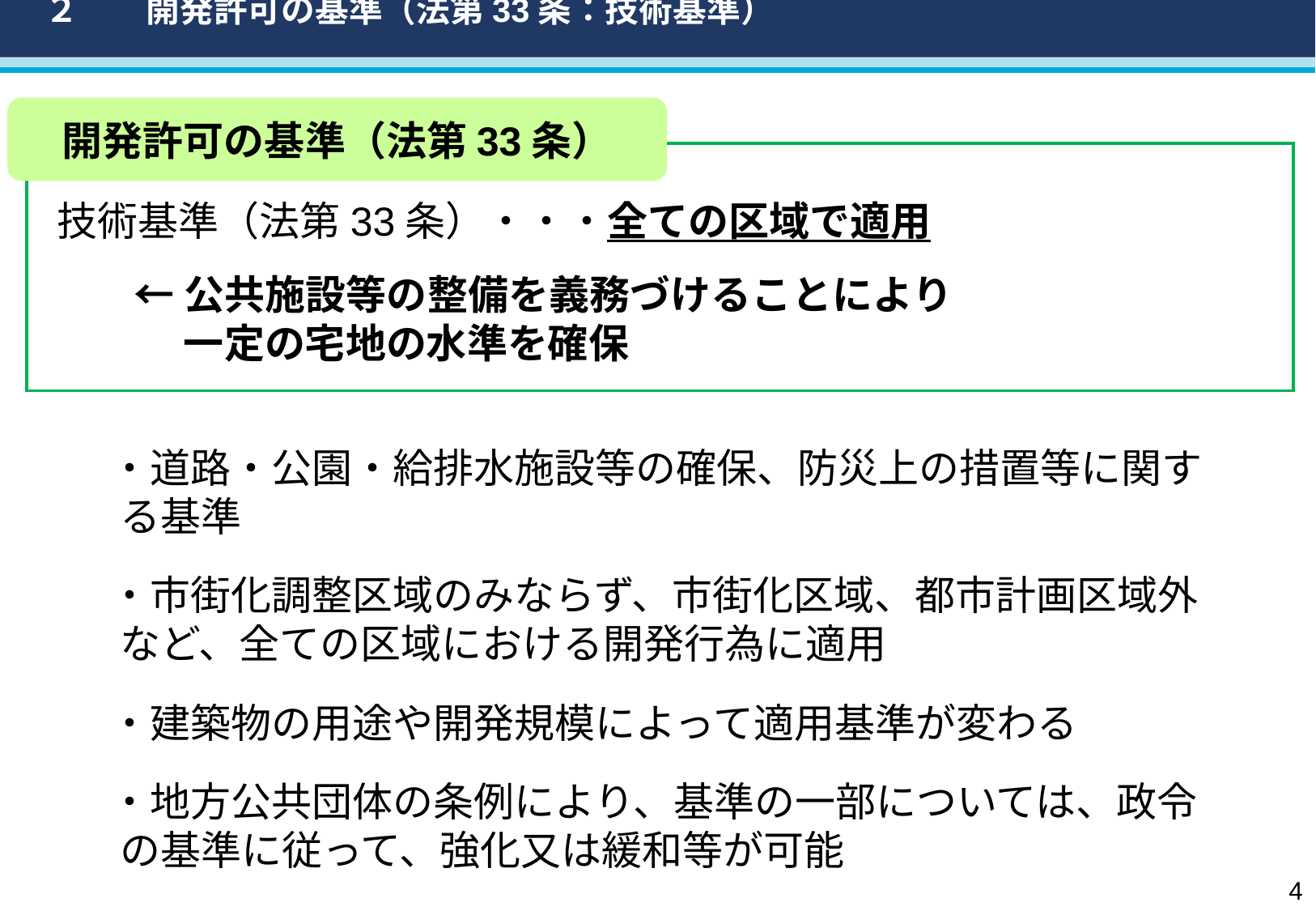

２　　開発許可の基準（法第33条：技術基準）
開発許可の基準（法第33条）
 技術基準（法第33条）・・・全ての区域で適用

←公共施設等の整備を義務づけることにより
　 一定の宅地の水準を確保
　・道路・公園・給排水施設等の確保、防災上の措置等に関する基準
　・市街化調整区域のみならず、市街化区域、都市計画区域外など、全ての区域における開発行為に適用
　・建築物の用途や開発規模によって適用基準が変わる
　・地方公共団体の条例により、基準の一部については、政令の基準に従って、強化又は緩和等が可能
4